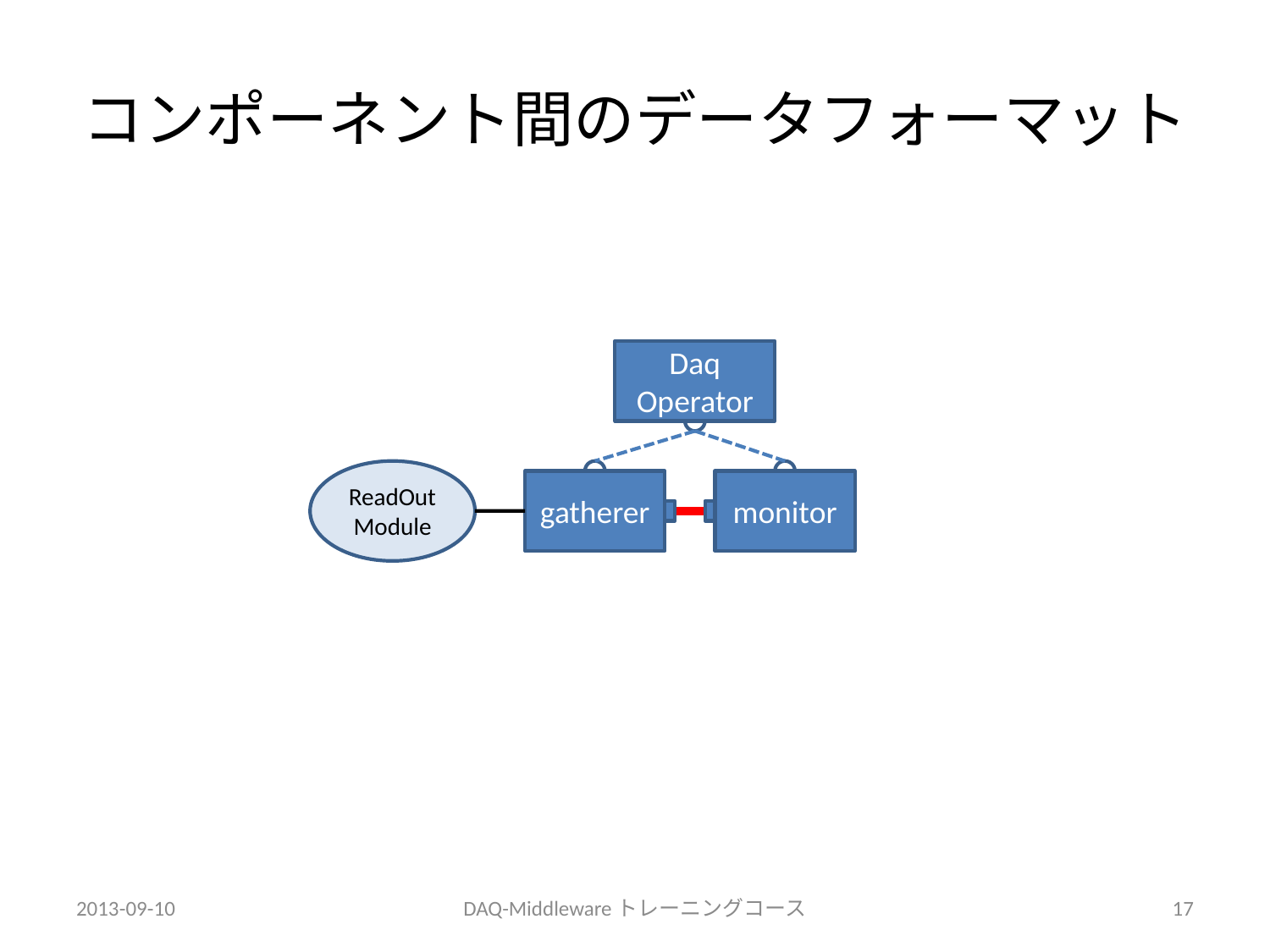

# コンポーネント間のデータフォーマット
Daq Operator

ReadOutModule

gatherer
monitor

2013-09-10
DAQ-Middlewareトレーニングコース
17